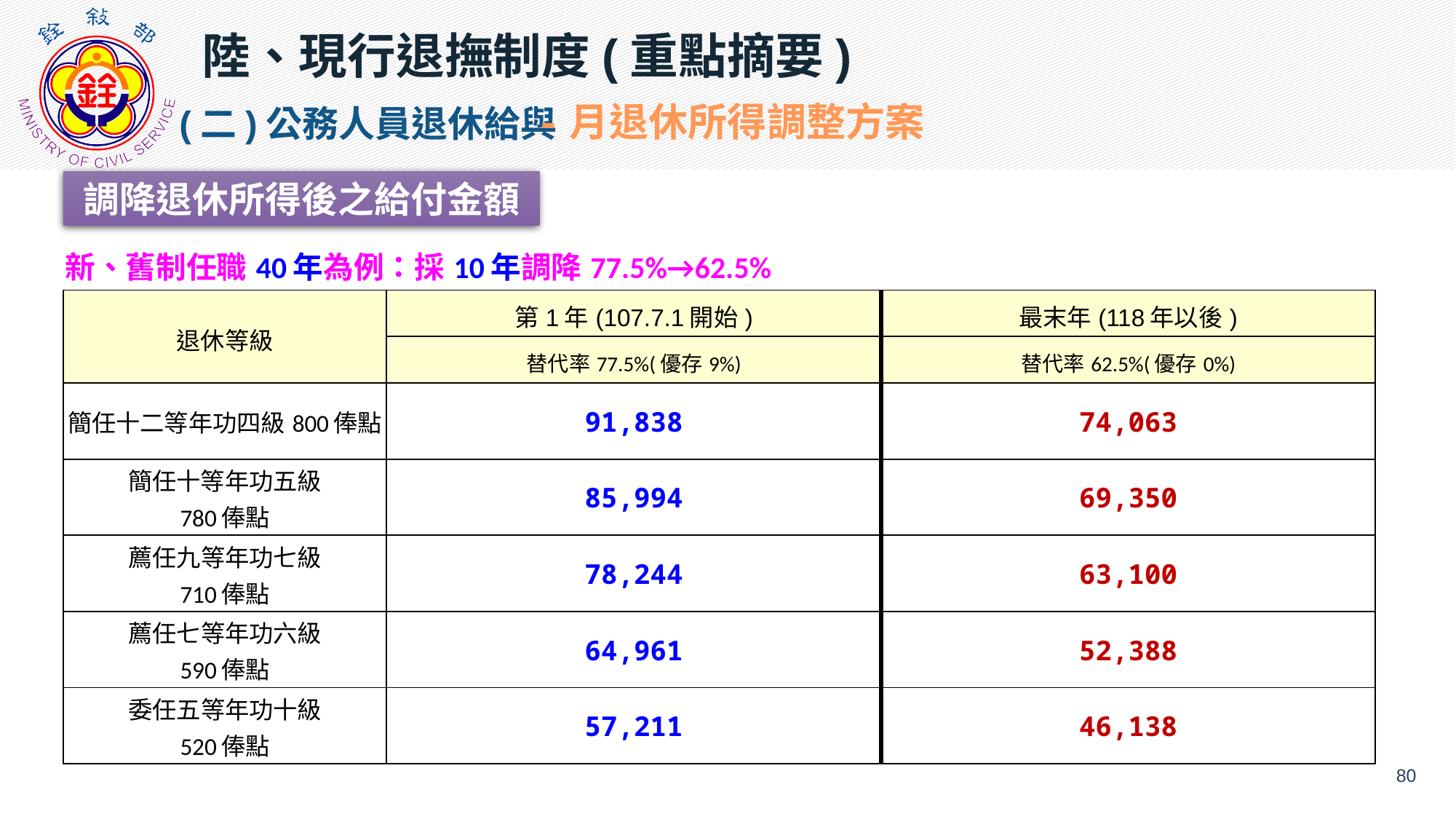

陸、現行退撫制度(重點摘要)
(二)公務人員退休給與
-月退休所得調整方案
調降退休所得後之給付金額
退休金種類
利率
實施期間
| 新、舊制任職40年為例：採10年調降77.5%→62.5% |  |  |
| --- | --- | --- |
| 退休等級 | 第1年(107.7.1開始) | 最末年(118年以後) |
|  | 替代率77.5%(優存9%) | 替代率62.5%(優存0%) |
| 簡任十二等年功四級800俸點 | 91,838 | 74,063 |
| 簡任十等年功五級 780俸點 | 85,994 | 69,350 |
| 薦任九等年功七級 710俸點 | 78,244 | 63,100 |
| 薦任七等年功六級 590俸點 | 64,961 | 52,388 |
| 委任五等年功十級 520俸點 | 57,211 | 46,138 |